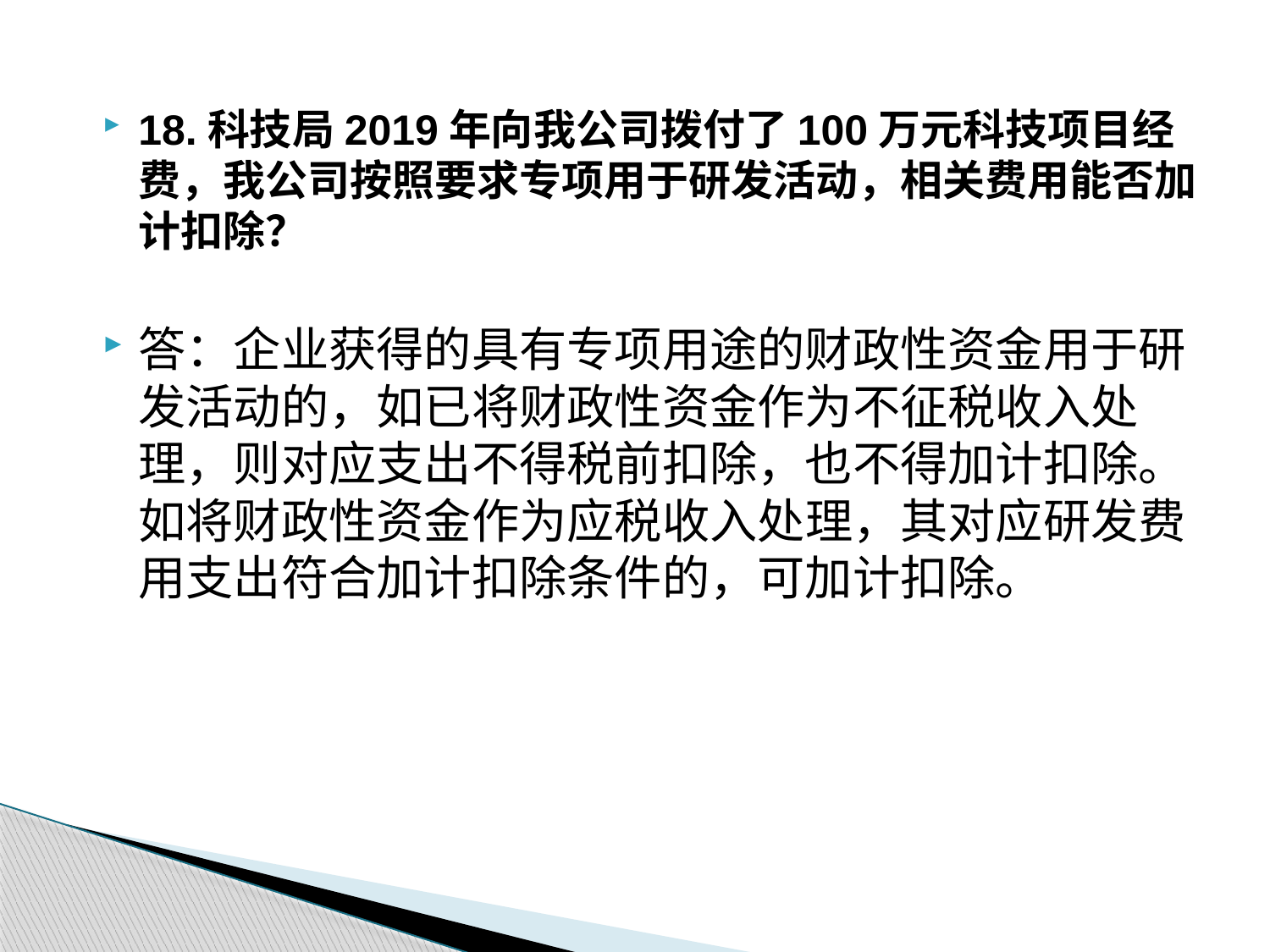

18.科技局2019年向我公司拨付了100万元科技项目经费，我公司按照要求专项用于研发活动，相关费用能否加计扣除？

答：企业获得的具有专项用途的财政性资金用于研发活动的，如已将财政性资金作为不征税收入处理，则对应支出不得税前扣除，也不得加计扣除。如将财政性资金作为应税收入处理，其对应研发费用支出符合加计扣除条件的，可加计扣除。